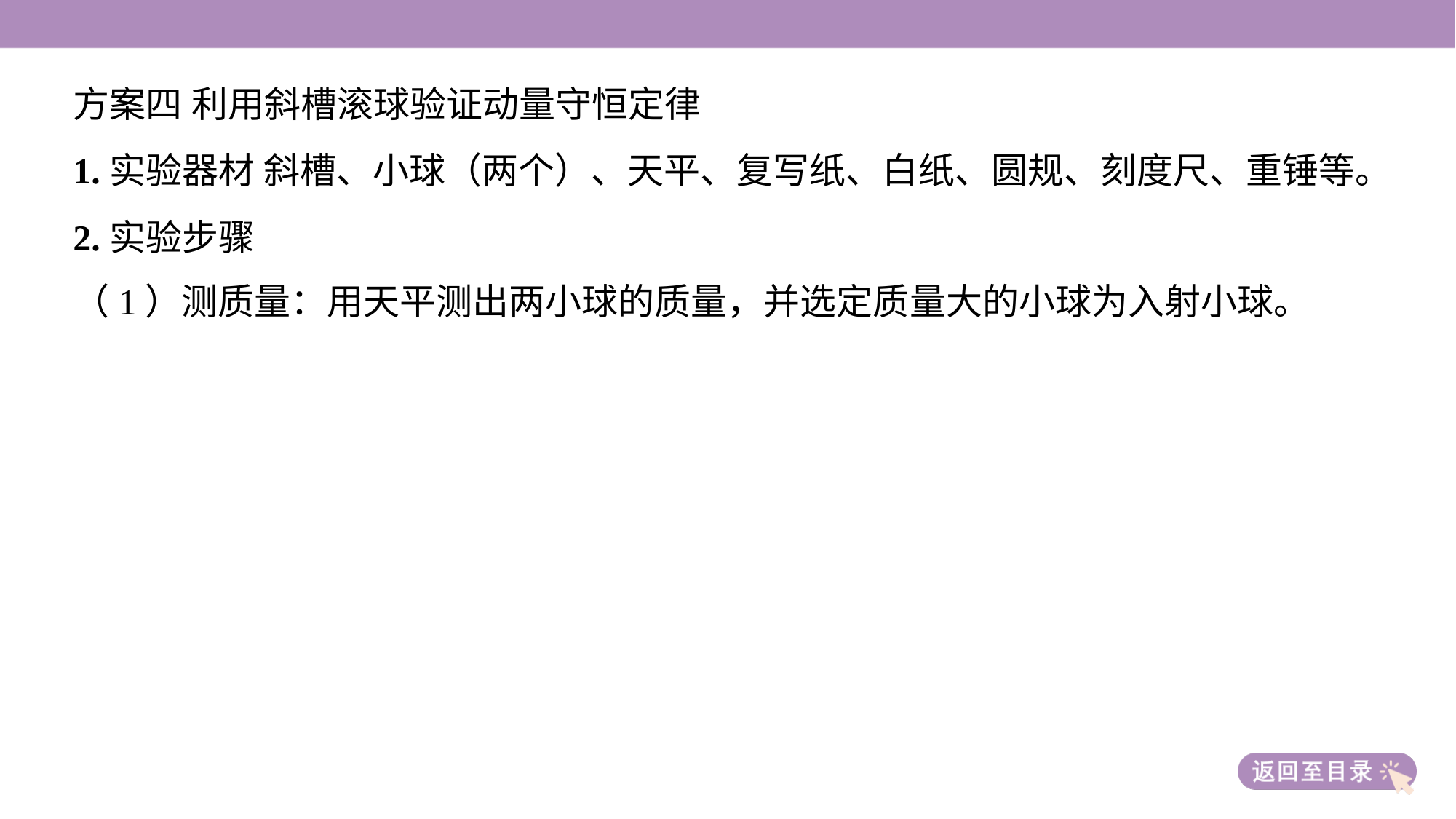

方案四 利用斜槽滚球验证动量守恒定律
1.实验器材 斜槽、小球（两个）、天平、复写纸、白纸、圆规、刻度尺、重锤等。
2.实验步骤
（1）测质量：用天平测出两小球的质量，并选定质量大的小球为入射小球。